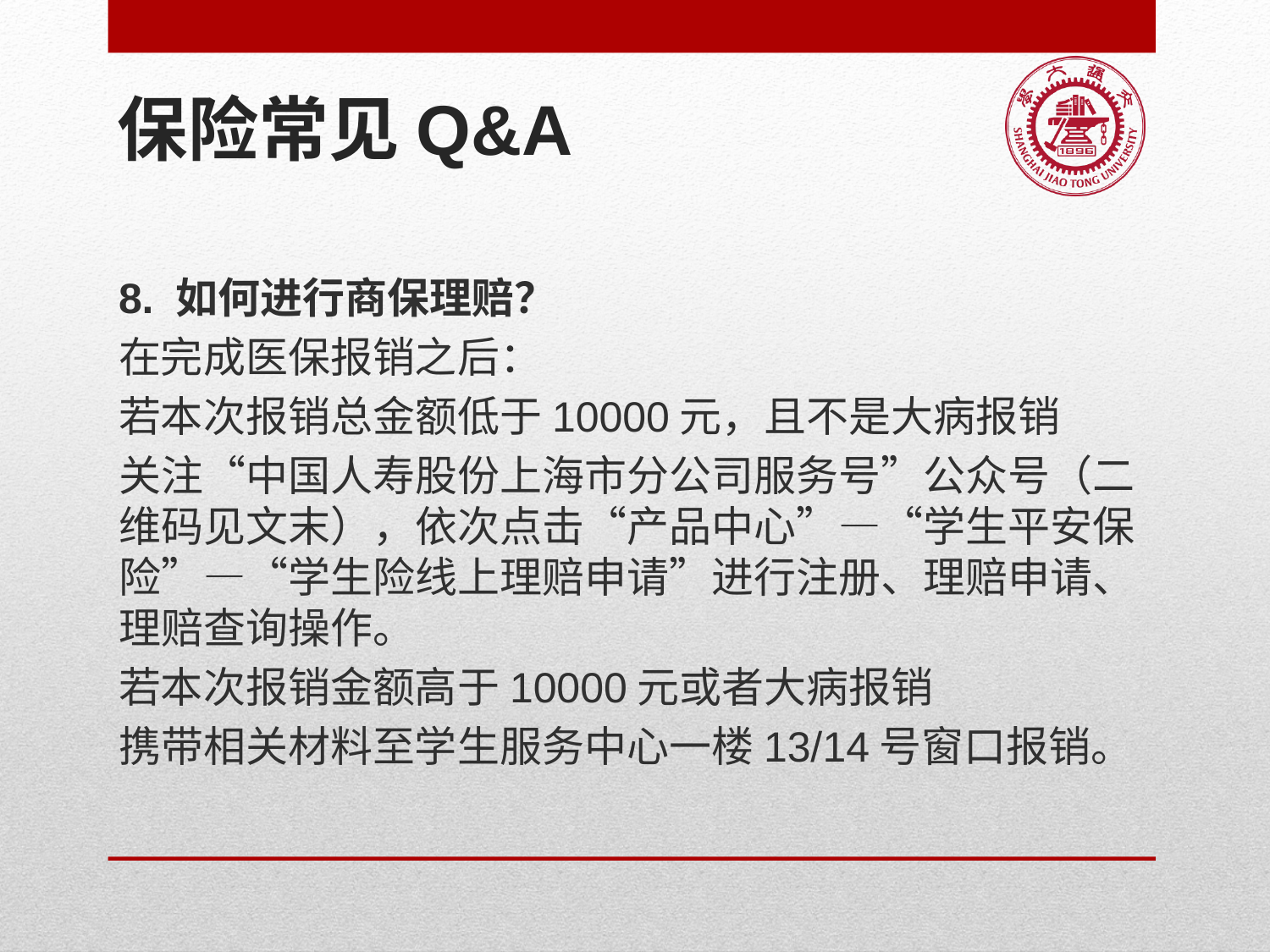

# 保险常见Q&A
8. 如何进行商保理赔？
在完成医保报销之后：
若本次报销总金额低于10000元，且不是大病报销
关注“中国人寿股份上海市分公司服务号”公众号（二维码见文末），依次点击“产品中心”—“学生平安保险”—“学生险线上理赔申请”进行注册、理赔申请、理赔查询操作。
若本次报销金额高于10000元或者大病报销
携带相关材料至学生服务中心一楼13/14号窗口报销。